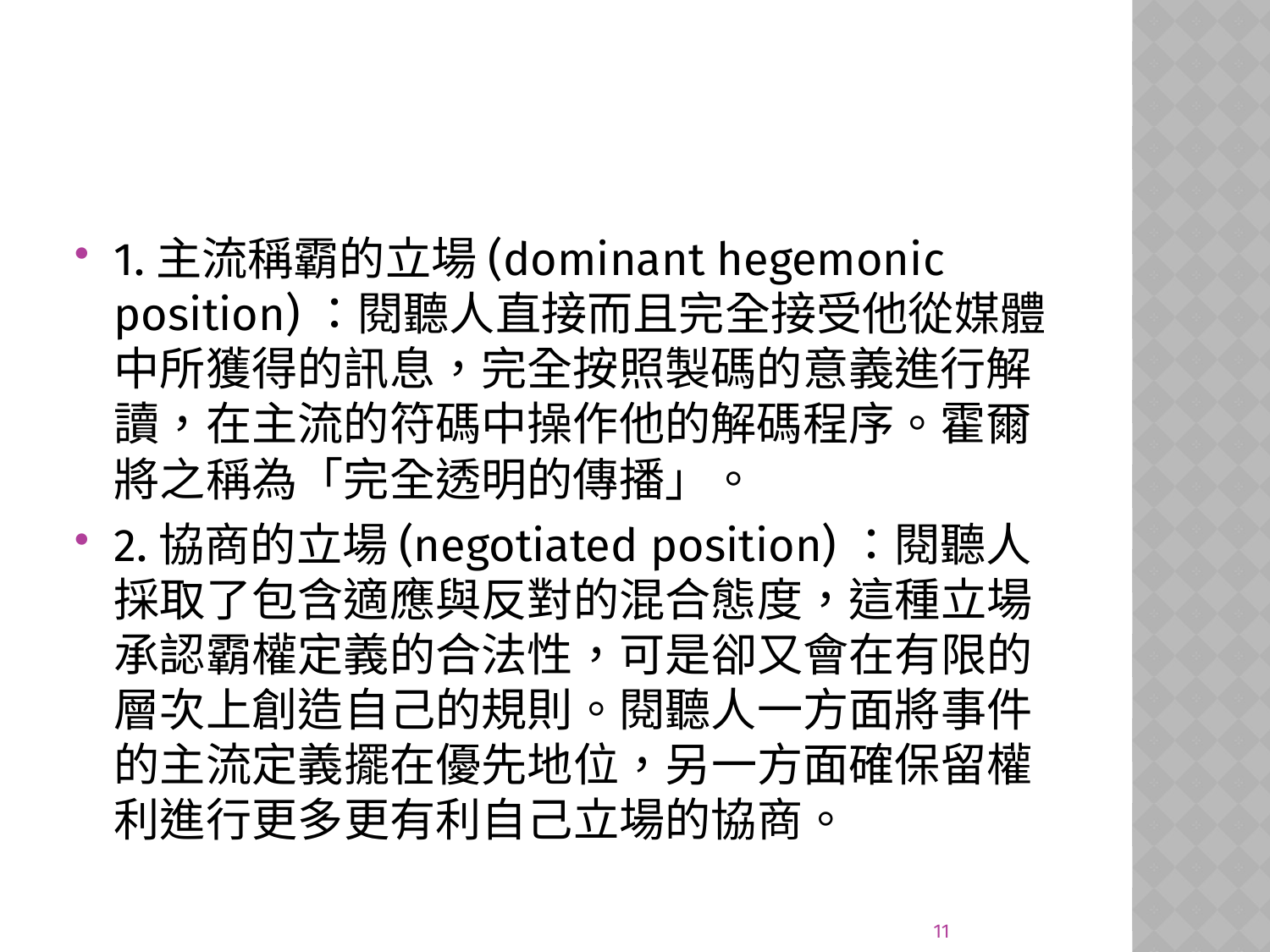

#
1.主流稱霸的立場(dominant hegemonic position)：閱聽人直接而且完全接受他從媒體中所獲得的訊息，完全按照製碼的意義進行解讀，在主流的符碼中操作他的解碼程序。霍爾將之稱為「完全透明的傳播」。
2.協商的立場(negotiated position)：閱聽人採取了包含適應與反對的混合態度，這種立場承認霸權定義的合法性，可是卻又會在有限的層次上創造自己的規則。閱聽人一方面將事件的主流定義擺在優先地位，另一方面確保留權利進行更多更有利自己立場的協商。
11